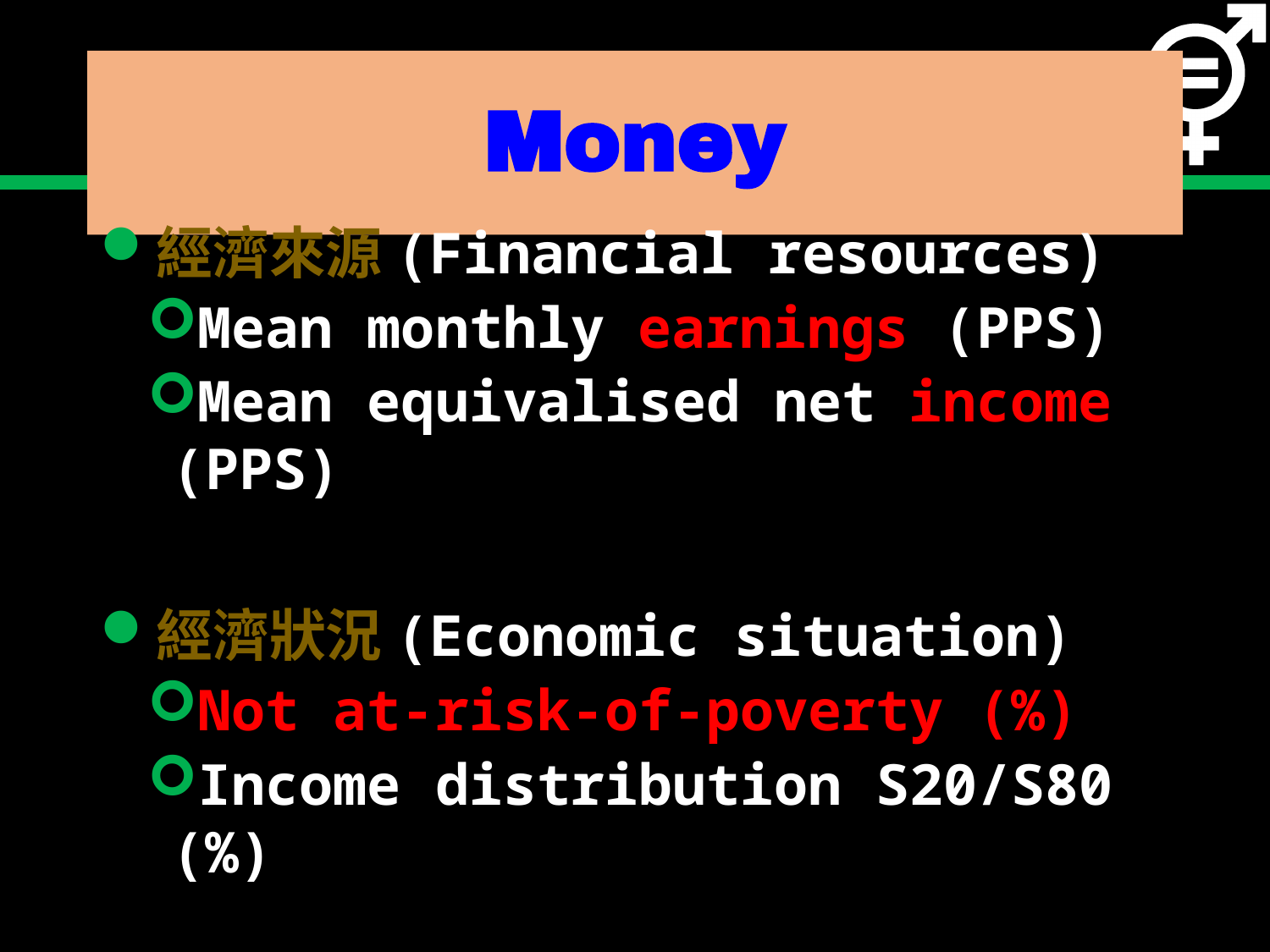

# Money
經濟來源(Financial resources)
Mean monthly earnings (PPS)
Mean equivalised net income (PPS)

經濟狀況(Economic situation)
Not at-risk-of-poverty (%)
Income distribution S20/S80 (%)